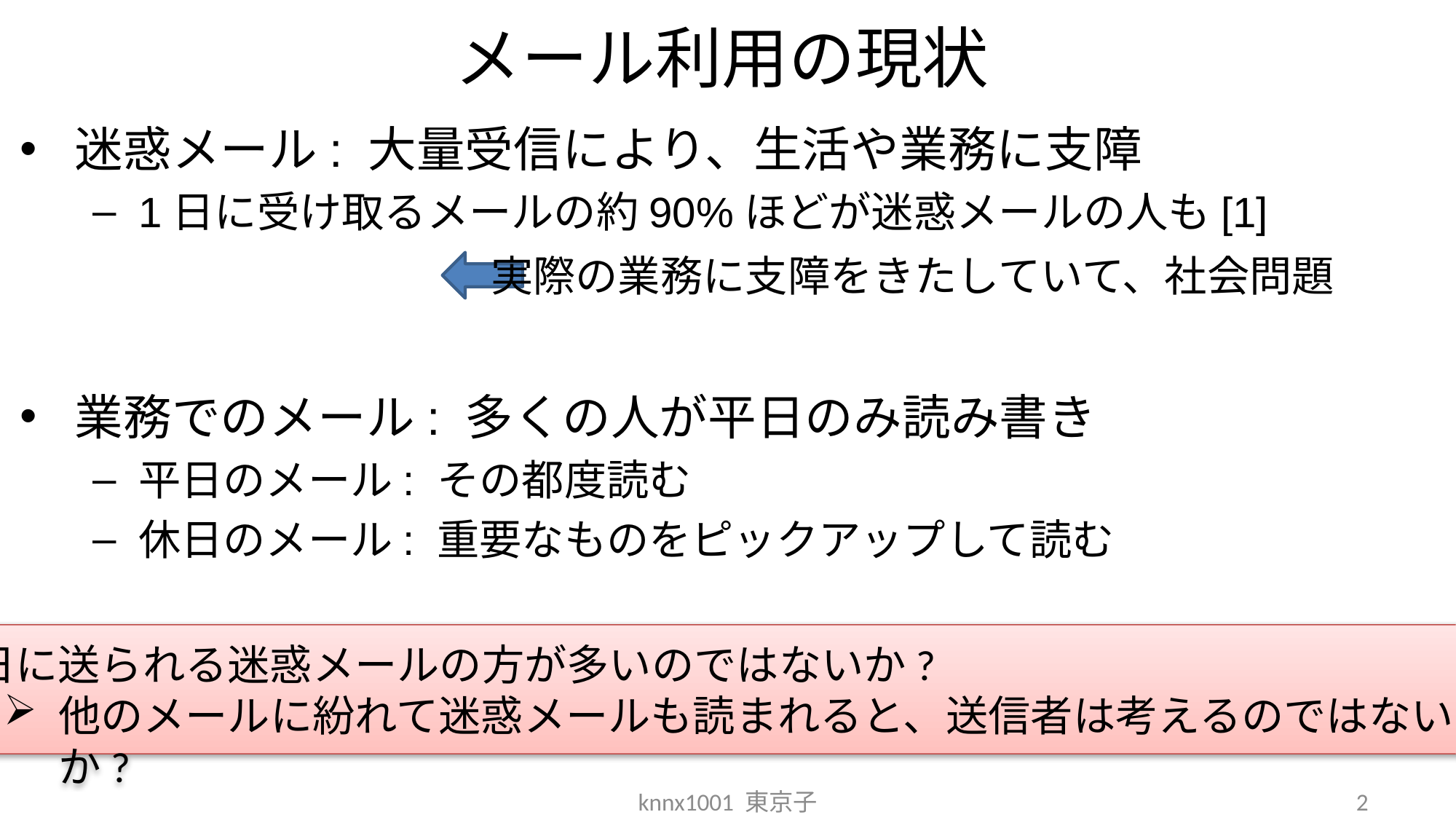

# メール利用の現状
迷惑メール: 大量受信により、生活や業務に支障
1日に受け取るメールの約90%ほどが迷惑メールの人も[1]

業務でのメール: 多くの人が平日のみ読み書き
平日のメール: その都度読む
休日のメール: 重要なものをピックアップして読む
実際の業務に支障をきたしていて、社会問題

平日に送られる迷惑メールの方が多いのではないか?
他のメールに紛れて迷惑メールも読まれると、送信者は考えるのではないか?
knnx1001 東京子
2